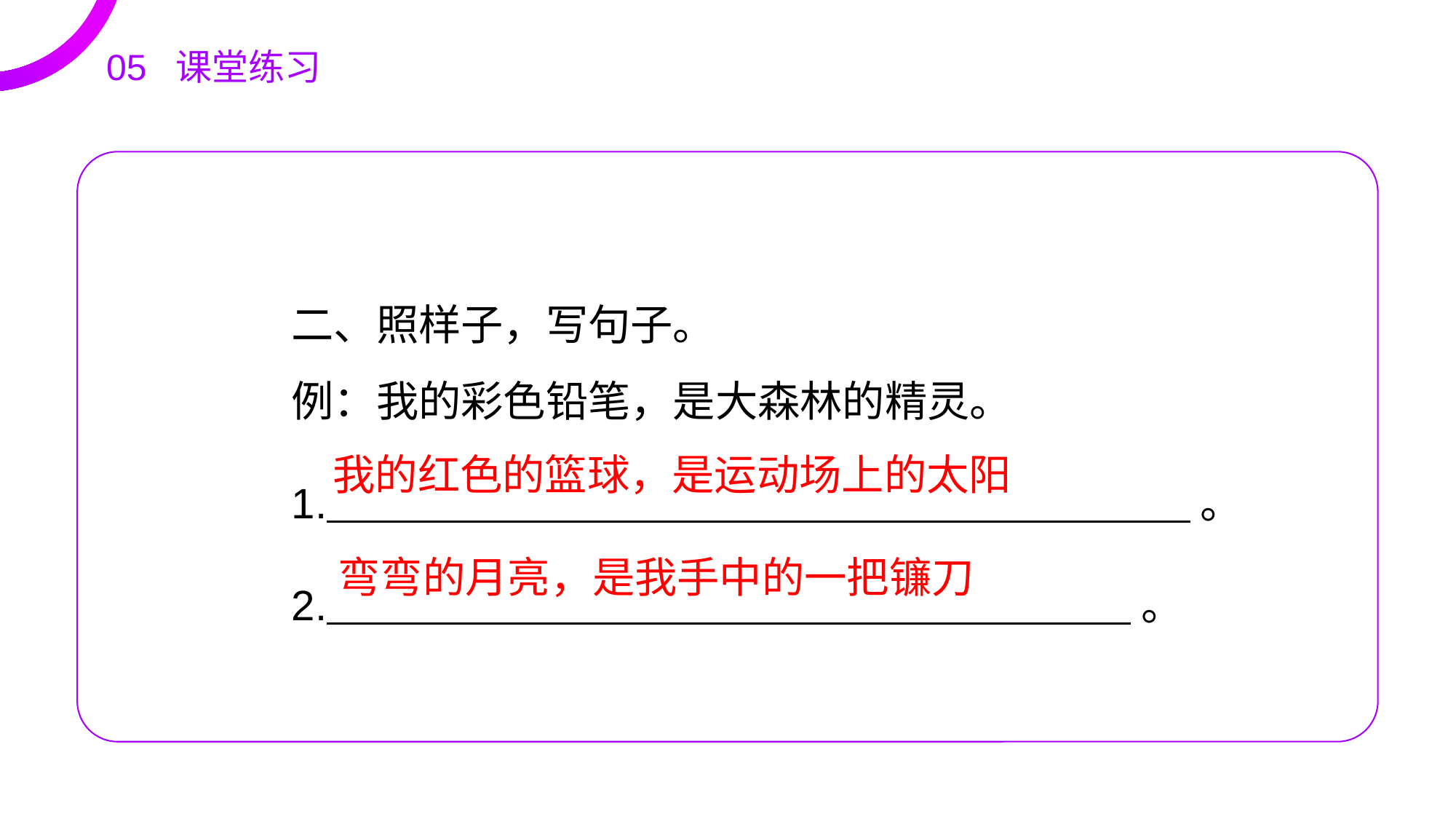

05  课堂练习
二、照样子，写句子。
例：我的彩色铅笔，是大森林的精灵。
1.                                                                         。
2.                                                                    。
我的红色的篮球，是运动场上的太阳
弯弯的月亮，是我手中的一把镰刀